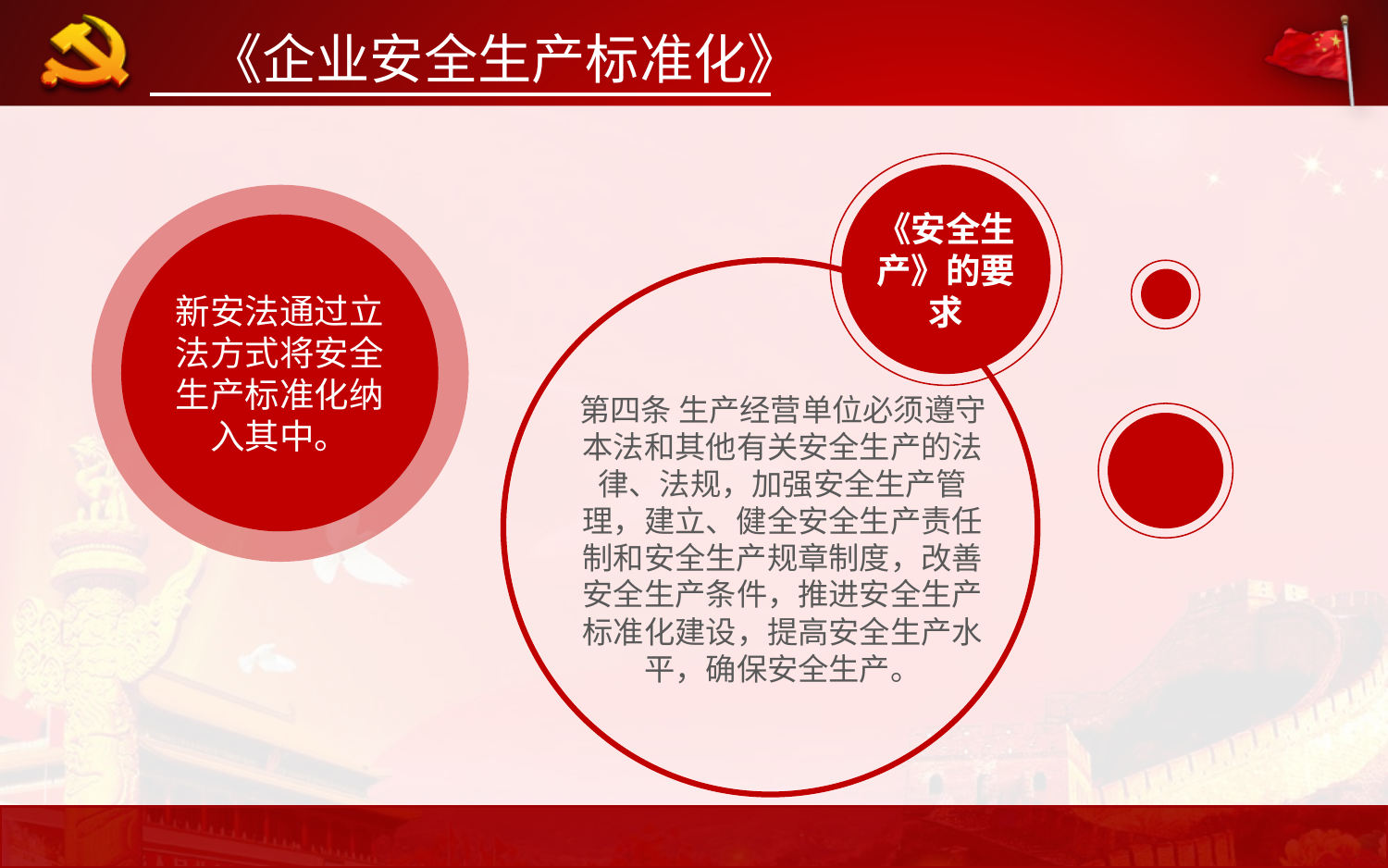

《企业安全生产标准化》

《安全生产》的要求

新安法通过立法方式将安全生产标准化纳入其中。

第四条 生产经营单位必须遵守本法和其他有关安全生产的法律、法规，加强安全生产管理，建立、健全安全生产责任制和安全生产规章制度，改善安全生产条件，推进安全生产标准化建设，提高安全生产水平，确保安全生产。